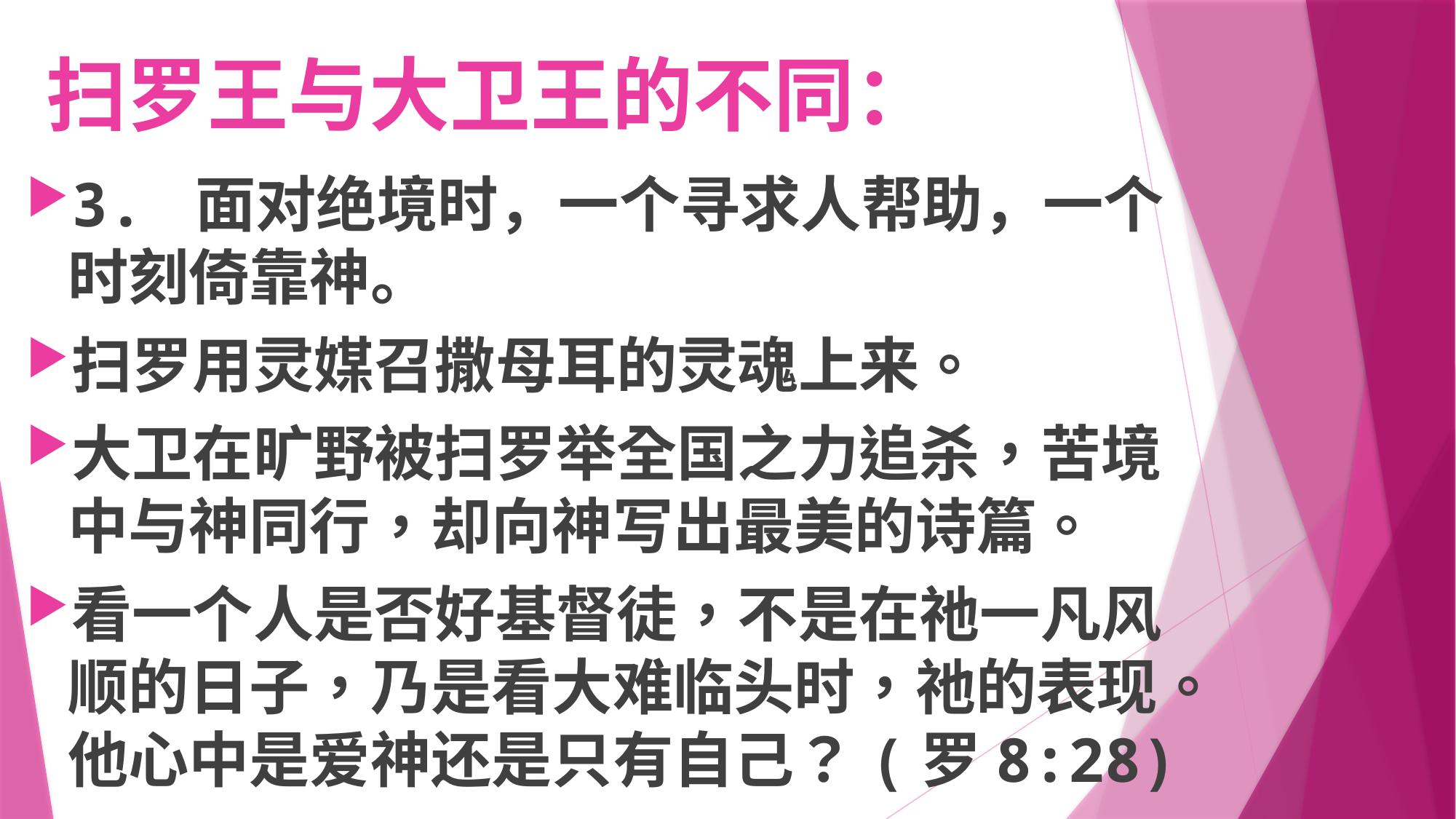

# 扫罗王与大卫王的不同：
3. 面对绝境时，一个寻求人帮助，一个时刻倚靠神。
扫罗用灵媒召撒母耳的灵魂上来。
大卫在旷野被扫罗举全国之力追杀，苦境中与神同行，却向神写出最美的诗篇。
看一个人是否好基督徒，不是在祂一凡风顺的日子，乃是看大难临头时，祂的表现。他心中是爱神还是只有自己？(罗8:28)